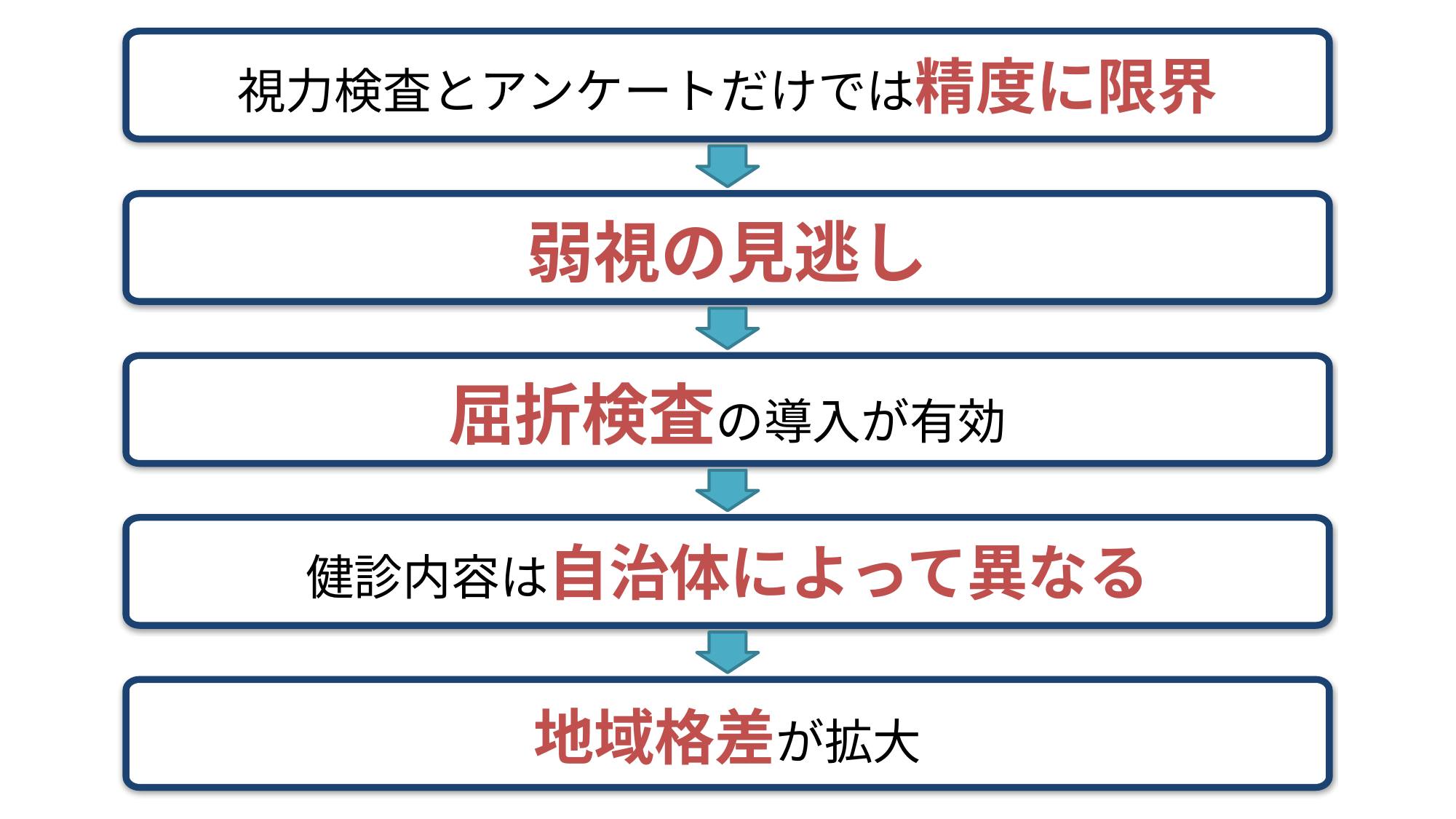

視力検査とアンケートだけでは精度に限界

弱視の見逃し

屈折検査の導入が有効

健診内容は自治体によって異なる

地域格差が拡大